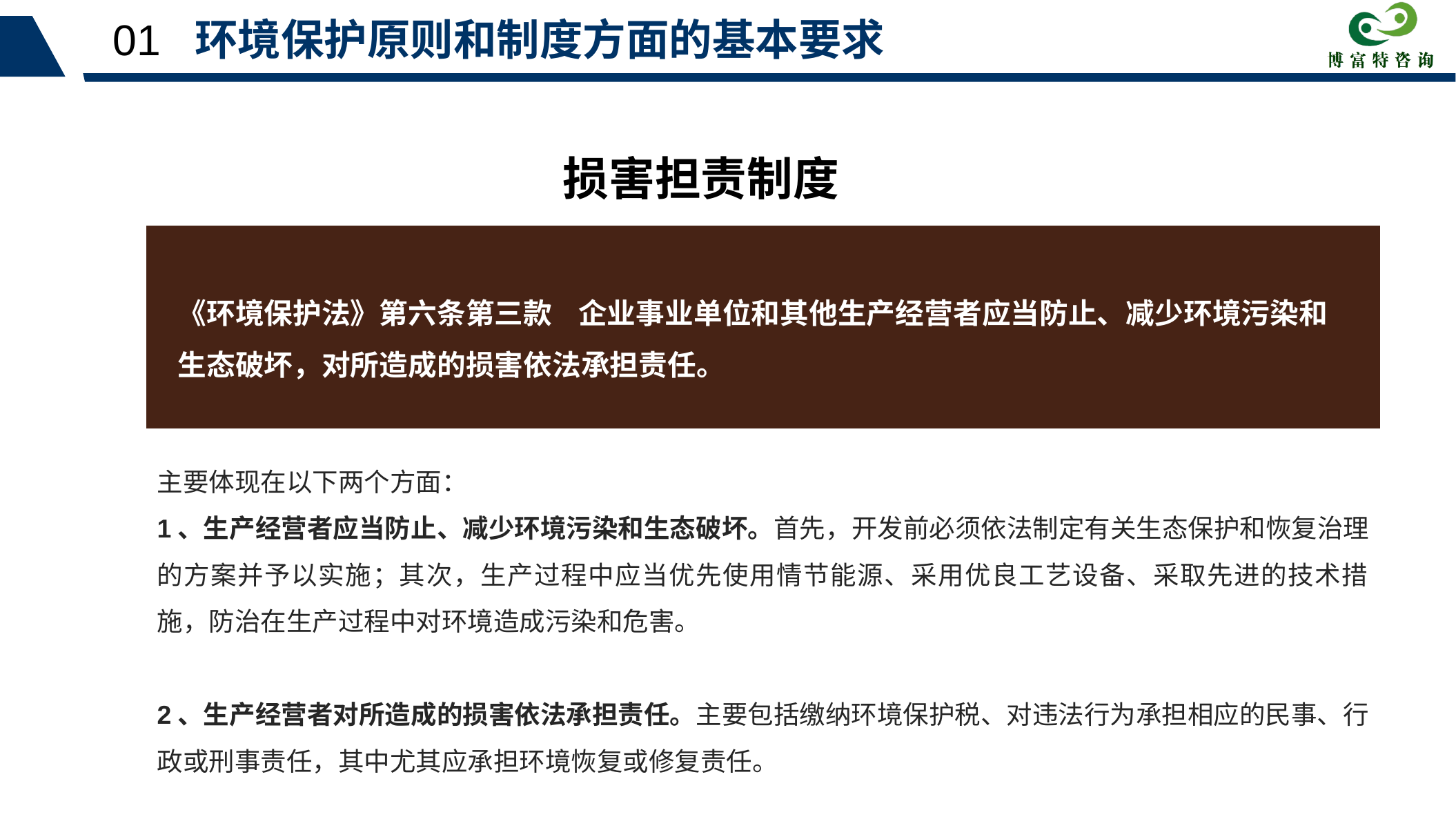

01  环境保护原则和制度方面的基本要求

损害担责制度

《环境保护法》第六条第三款    企业事业单位和其他生产经营者应当防止、减少环境污染和生态破坏，对所造成的损害依法承担责任。
主要体现在以下两个方面：
1、生产经营者应当防止、减少环境污染和生态破坏。首先，开发前必须依法制定有关生态保护和恢复治理的方案并予以实施；其次，生产过程中应当优先使用情节能源、采用优良工艺设备、采取先进的技术措施，防治在生产过程中对环境造成污染和危害。

2、生产经营者对所造成的损害依法承担责任。主要包括缴纳环境保护税、对违法行为承担相应的民事、行政或刑事责任，其中尤其应承担环境恢复或修复责任。